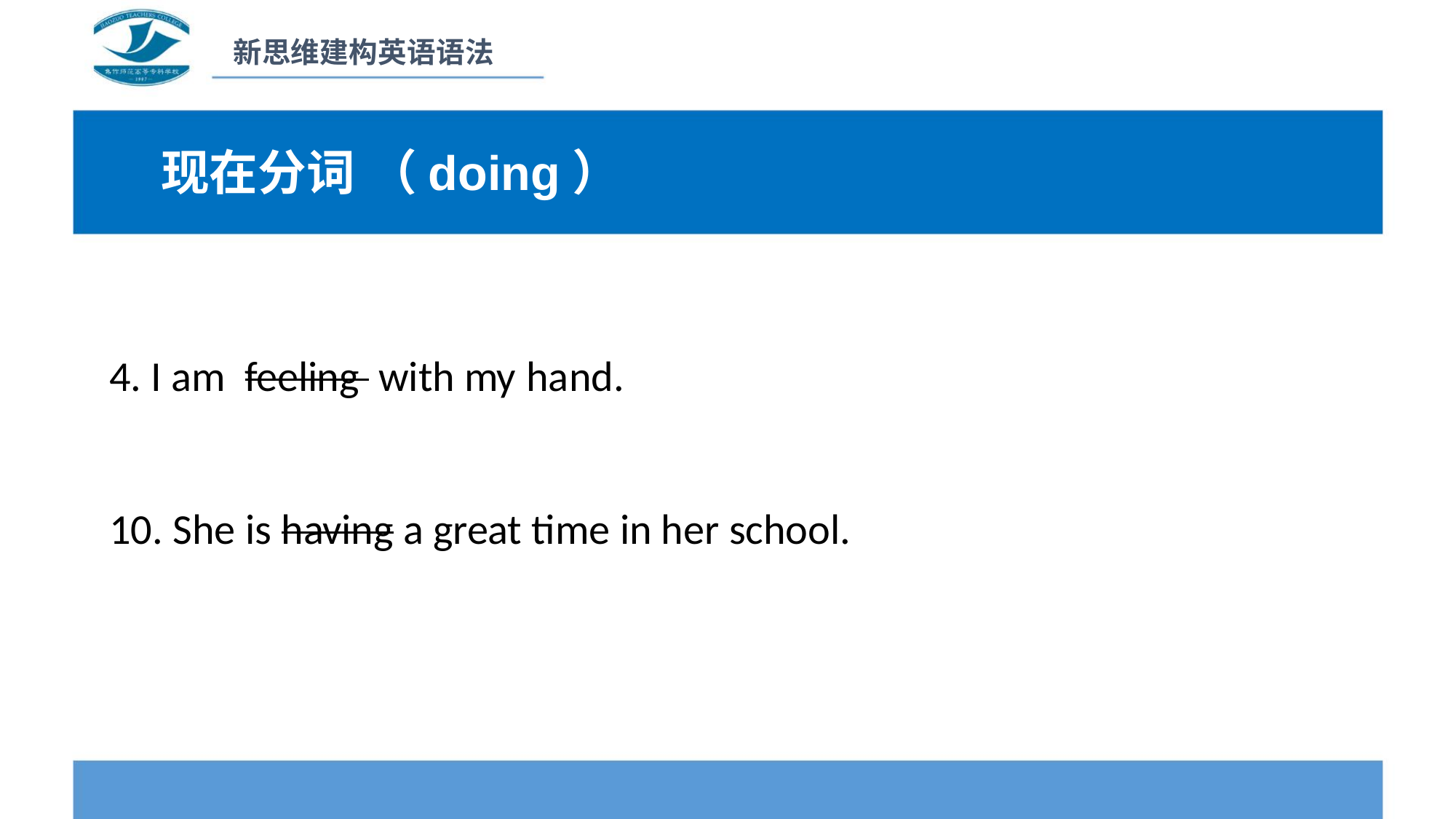

新思维建构英语语法
现在分词 （doing）
4. I am  feeling  with my hand.
10. She is having a great time in her school.